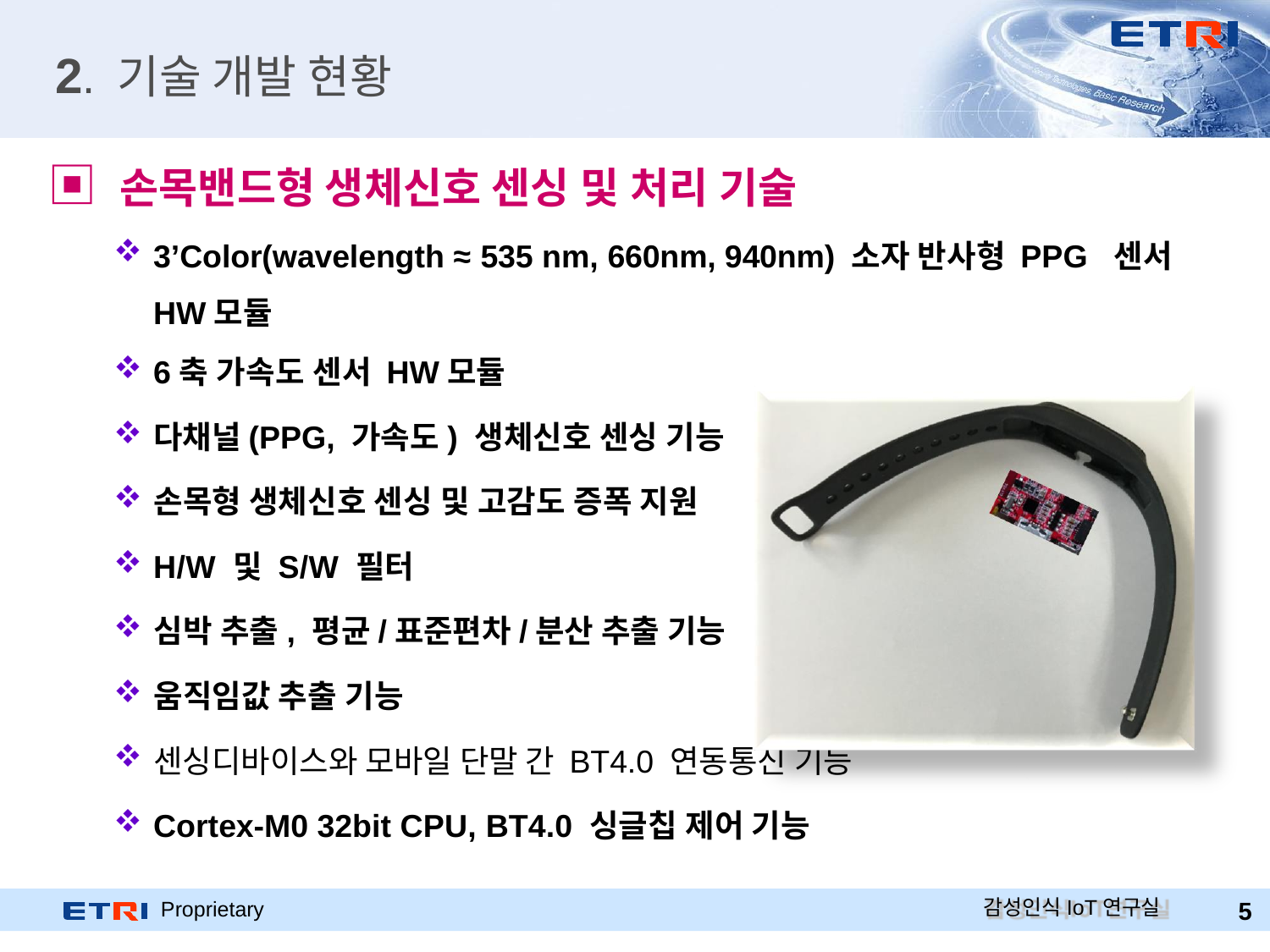

# 2. 기술 개발 현황
▣ 손목밴드형 생체신호 센싱 및 처리 기술
3’Color(wavelength ≈ 535 nm, 660nm, 940nm) 소자 반사형 PPG  센서 HW모듈
6축 가속도 센서 HW모듈
다채널(PPG, 가속도) 생체신호 센싱 기능
손목형 생체신호 센싱 및 고감도 증폭 지원
H/W 및 S/W 필터
심박 추출, 평균/표준편차/분산 추출 기능
움직임값 추출 기능
센싱디바이스와 모바일 단말 간 BT4.0 연동통신 기능
Cortex-M0 32bit CPU, BT4.0 싱글칩 제어 기능

감성인식IoT연구실
Proprietary
5